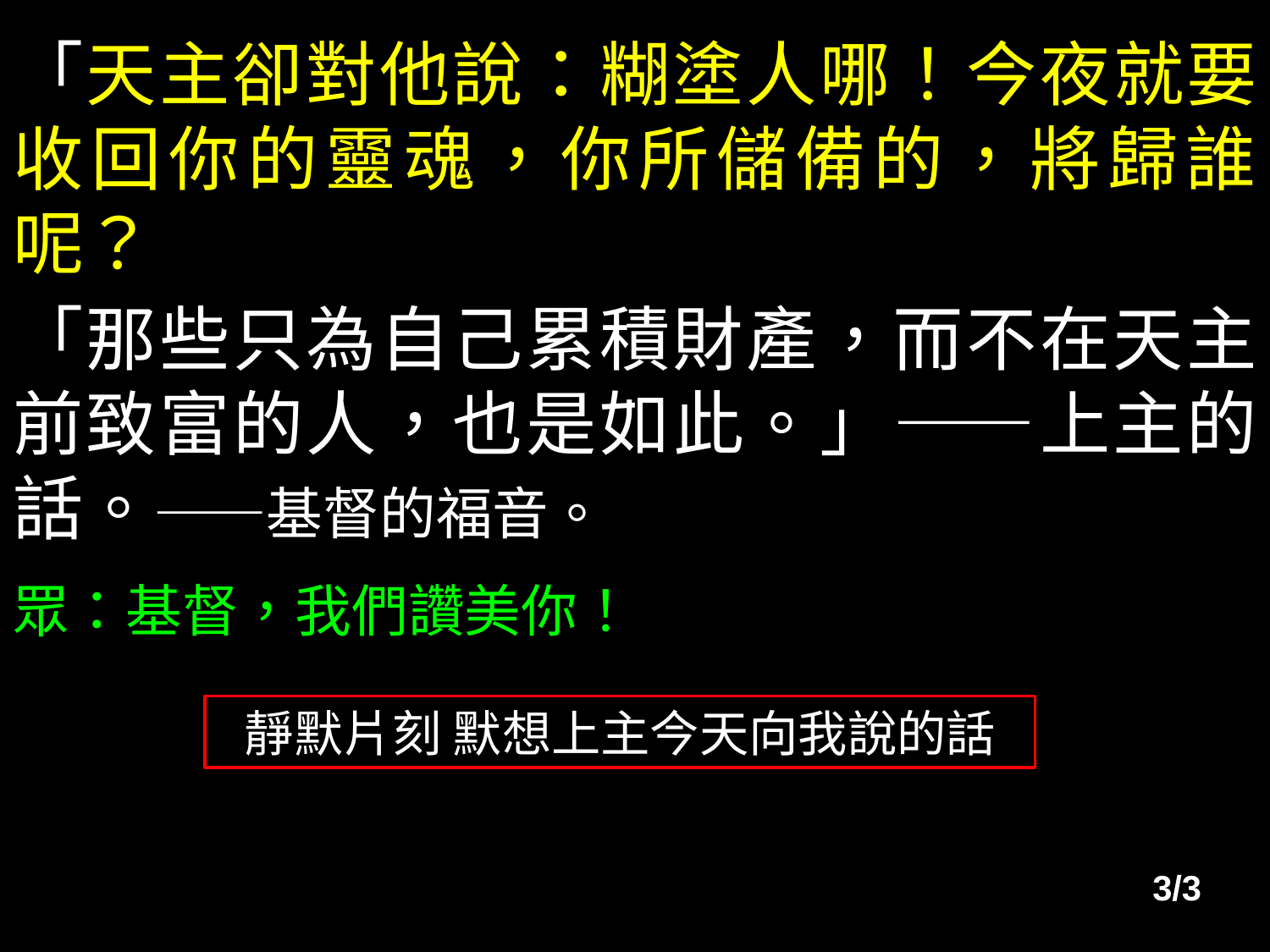

「天主卻對他說：糊塗人哪！今夜就要收回你的靈魂，你所儲備的，將歸誰呢？
「那些只為自己累積財產，而不在天主前致富的人，也是如此。」——上主的話。——基督的福音。
眾：基督，我們讚美你！

靜默片刻 默想上主今天向我說的話
3/3